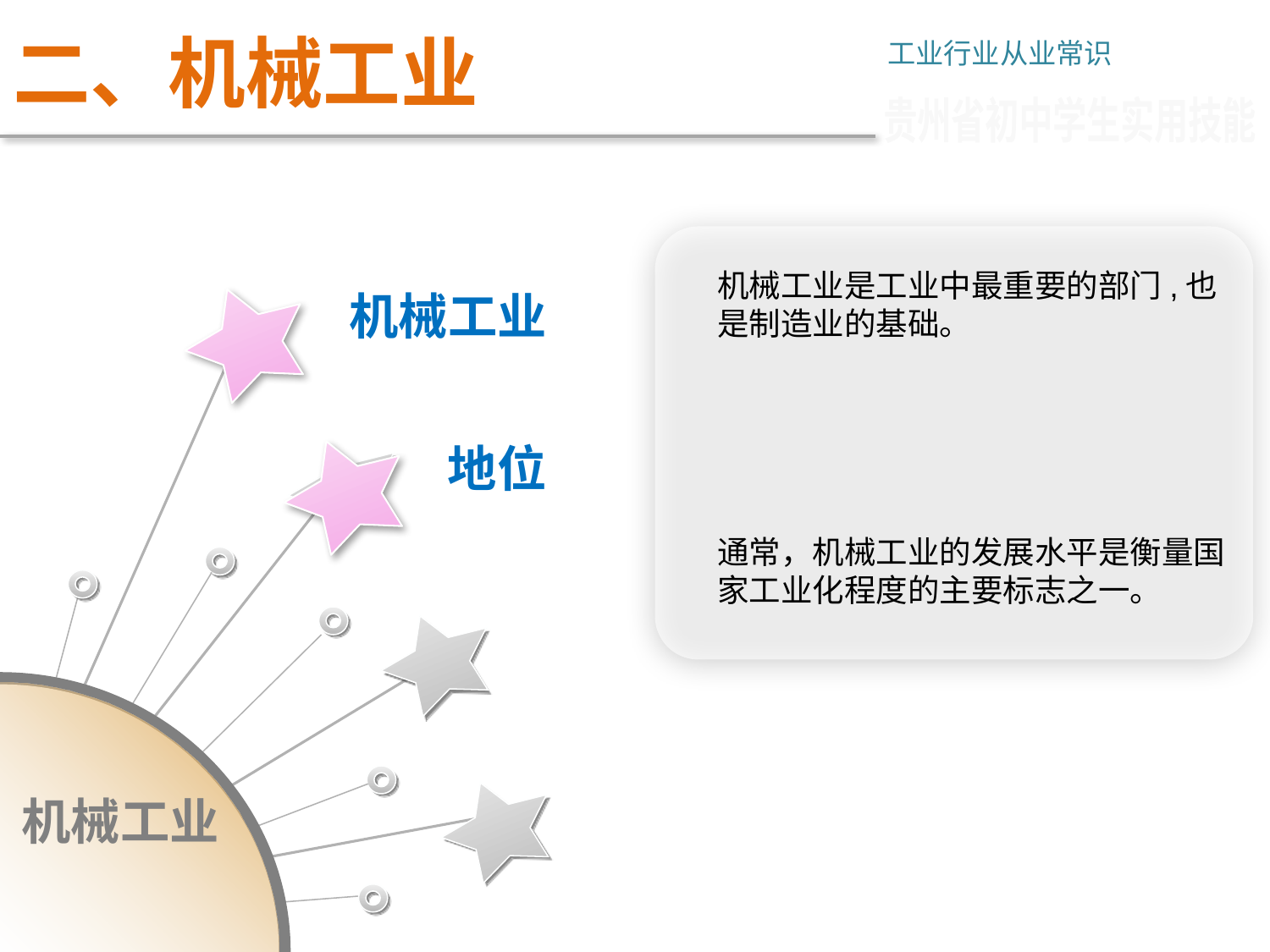

# 二、机械工业
工业行业从业常识
贵州省初中学生实用技能

机械工业是工业中最重要的部门,也是制造业的基础。

通常，机械工业的发展水平是衡量国家工业化程度的主要标志之一。
机械工业

机械工业

地位